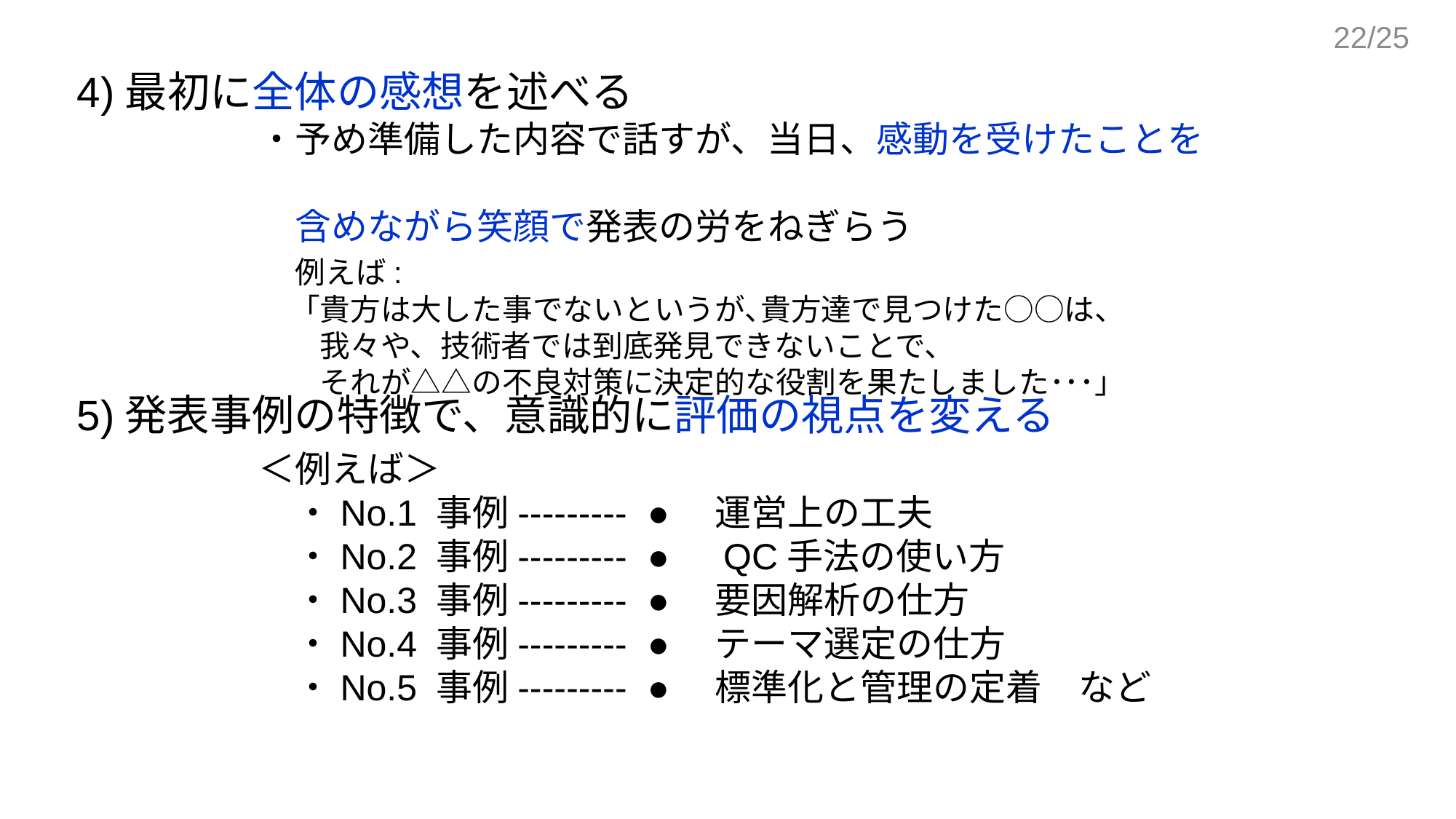

22/25
4)最初に全体の感想を述べる
　　　　　・予め準備した内容で話すが、当日、感動を受けたことを
　　　　　　含めながら笑顔で発表の労をねぎらう
　　　　　　例えば:
　　　　　　　「貴方は大した事でないというが､貴方達で見つけた○○は、
　　　　　　　　我々や、技術者では到底発見できないことで、
　　　　　　　　それが△△の不良対策に決定的な役割を果たしました･･･」
5)発表事例の特徴で、意識的に評価の視点を変える
　　　　　＜例えば＞
　　　　　　・No.1 事例---------  ●　運営上の工夫
　　　　　　・No.2 事例---------  ●　QC手法の使い方
　　　　　　・No.3 事例---------  ●　要因解析の仕方
　　　　　　・No.4 事例---------  ●　テーマ選定の仕方
　　　　　　・No.5 事例---------  ●　標準化と管理の定着　など